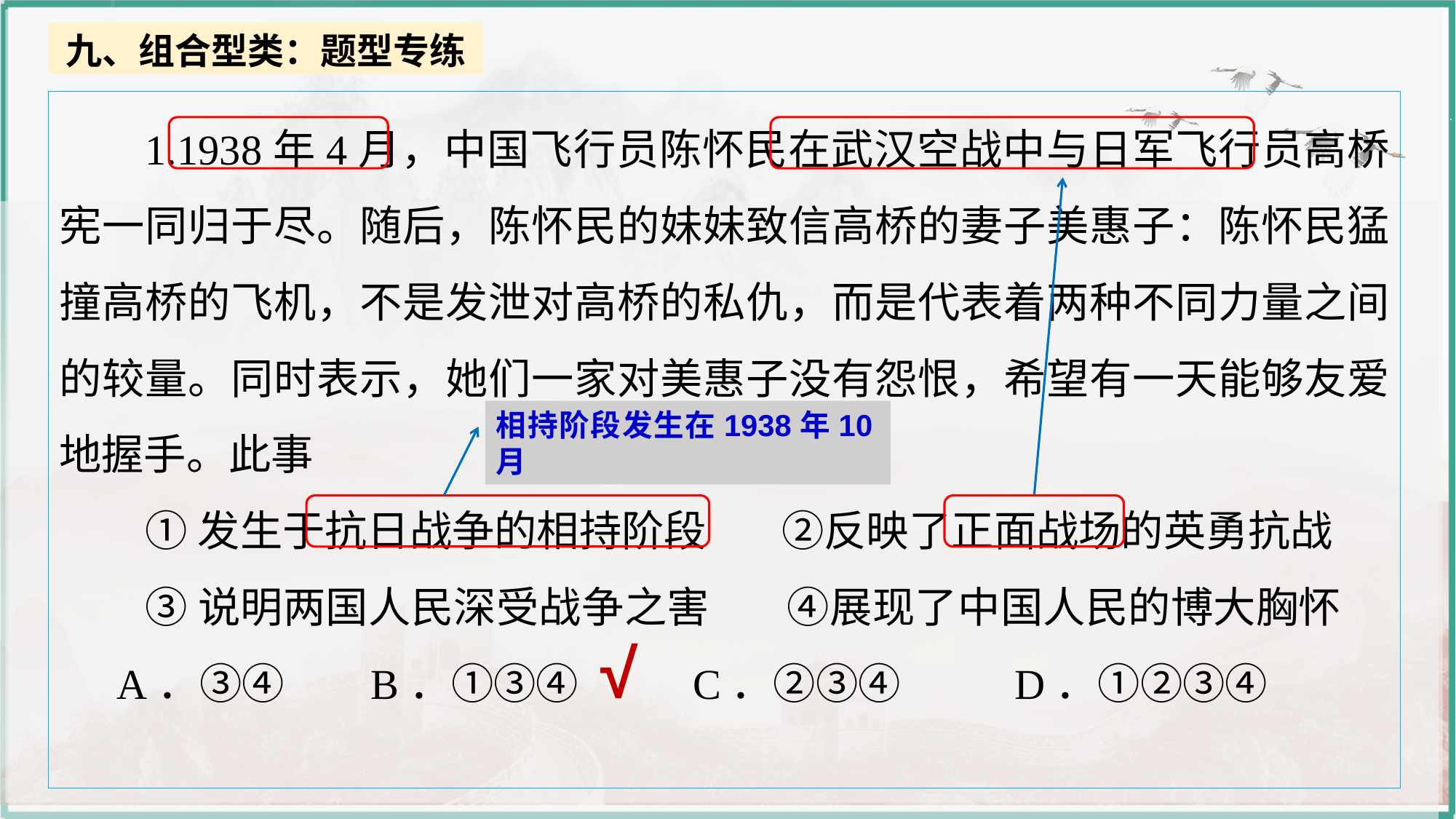

九、组合型类：题型专练

1.1938年4月，中国飞行员陈怀民在武汉空战中与日军飞行员高桥宪一同归于尽。随后，陈怀民的妹妹致信高桥的妻子美惠子：陈怀民猛撞高桥的飞机，不是发泄对高桥的私仇，而是代表着两种不同力量之间的较量。同时表示，她们一家对美惠子没有怨恨，希望有一天能够友爱地握手。此事
①发生于抗日战争的相持阶段        ②反映了正面战场的英勇抗战
③说明两国人民深受战争之害        ④展现了中国人民的博大胸怀           A．③④        B．①③④           C．②③④           D．①②③④

相持阶段发生在1938年10月

√